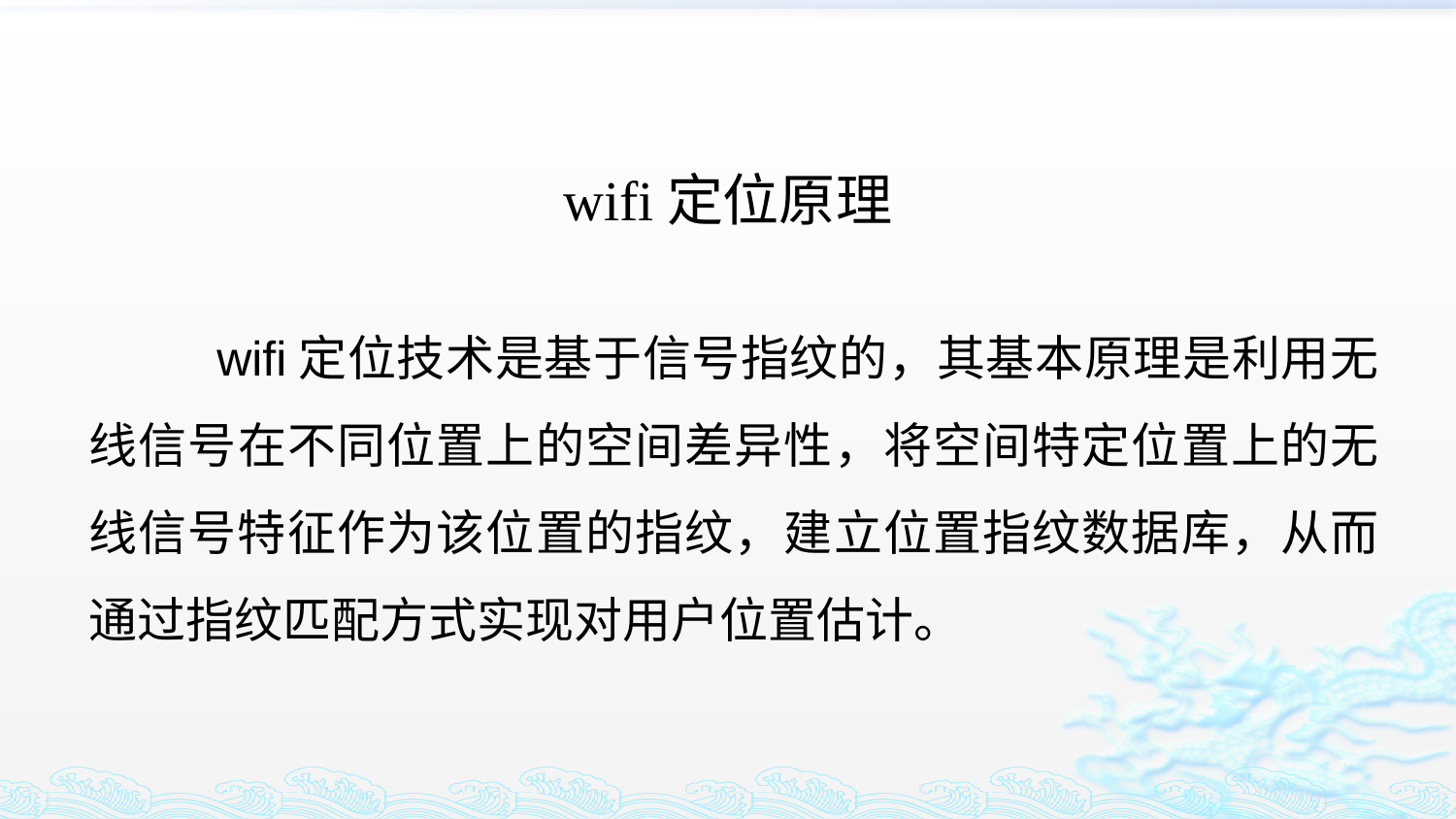

# wifi定位原理
         wifi定位技术是基于信号指纹的，其基本原理是利用无线信号在不同位置上的空间差异性，将空间特定位置上的无线信号特征作为该位置的指纹，建立位置指纹数据库，从而通过指纹匹配方式实现对用户位置估计。